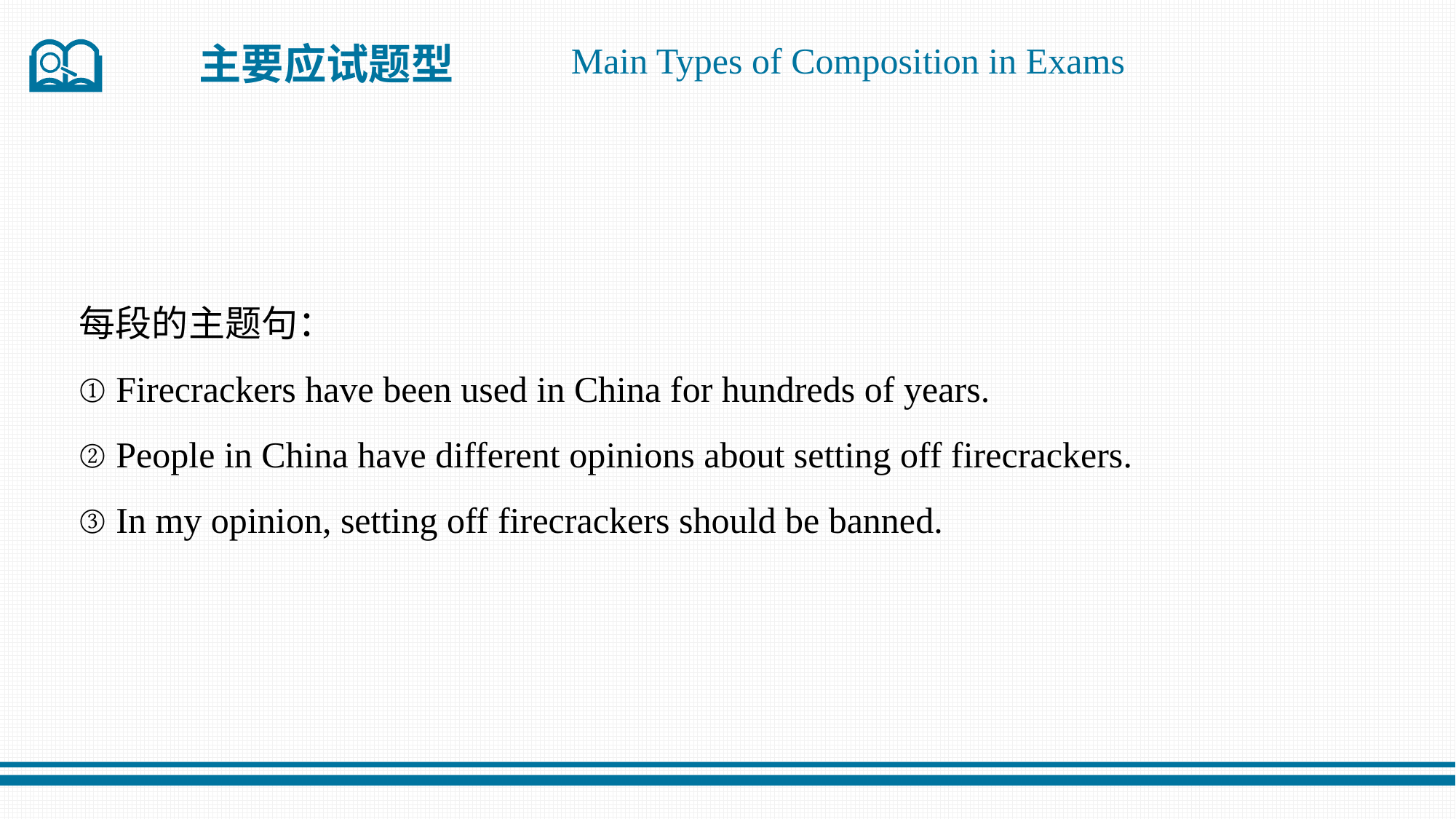

主要应试题型
Main Types of Composition in Exams

每段的主题句：
① Firecrackers have been used in China for hundreds of years.
② People in China have different opinions about setting off firecrackers.
③ In my opinion, setting off firecrackers should be banned.